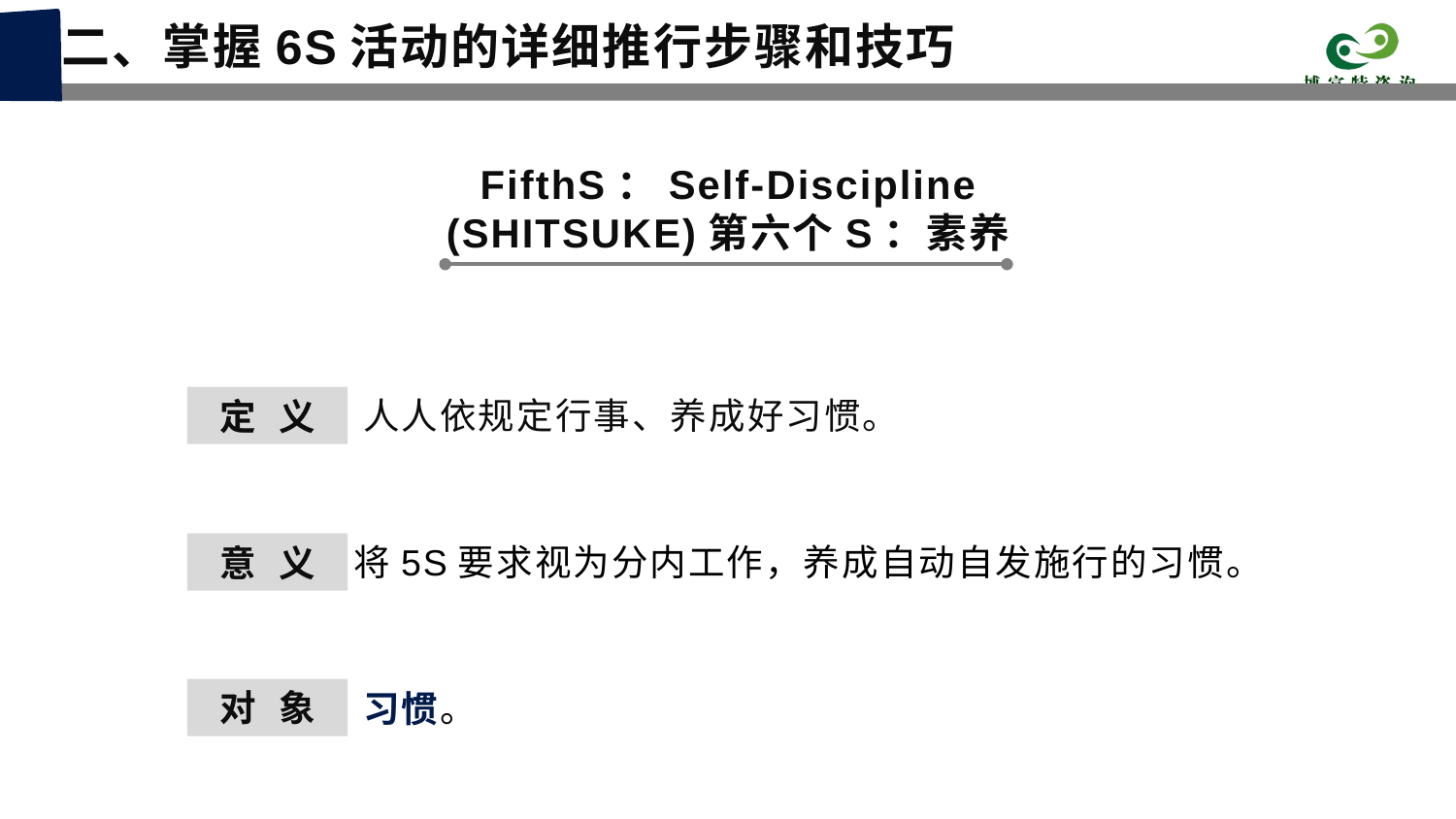

二、掌握6S活动的详细推行步骤和技巧
FifthS：Self-Discipline
(SHITSUKE)第六个S：素养
人人依规定行事、养成好习惯。
定  义
将5S要求视为分内工作，养成自动自发施行的习惯。
意  义
对  象
习惯。